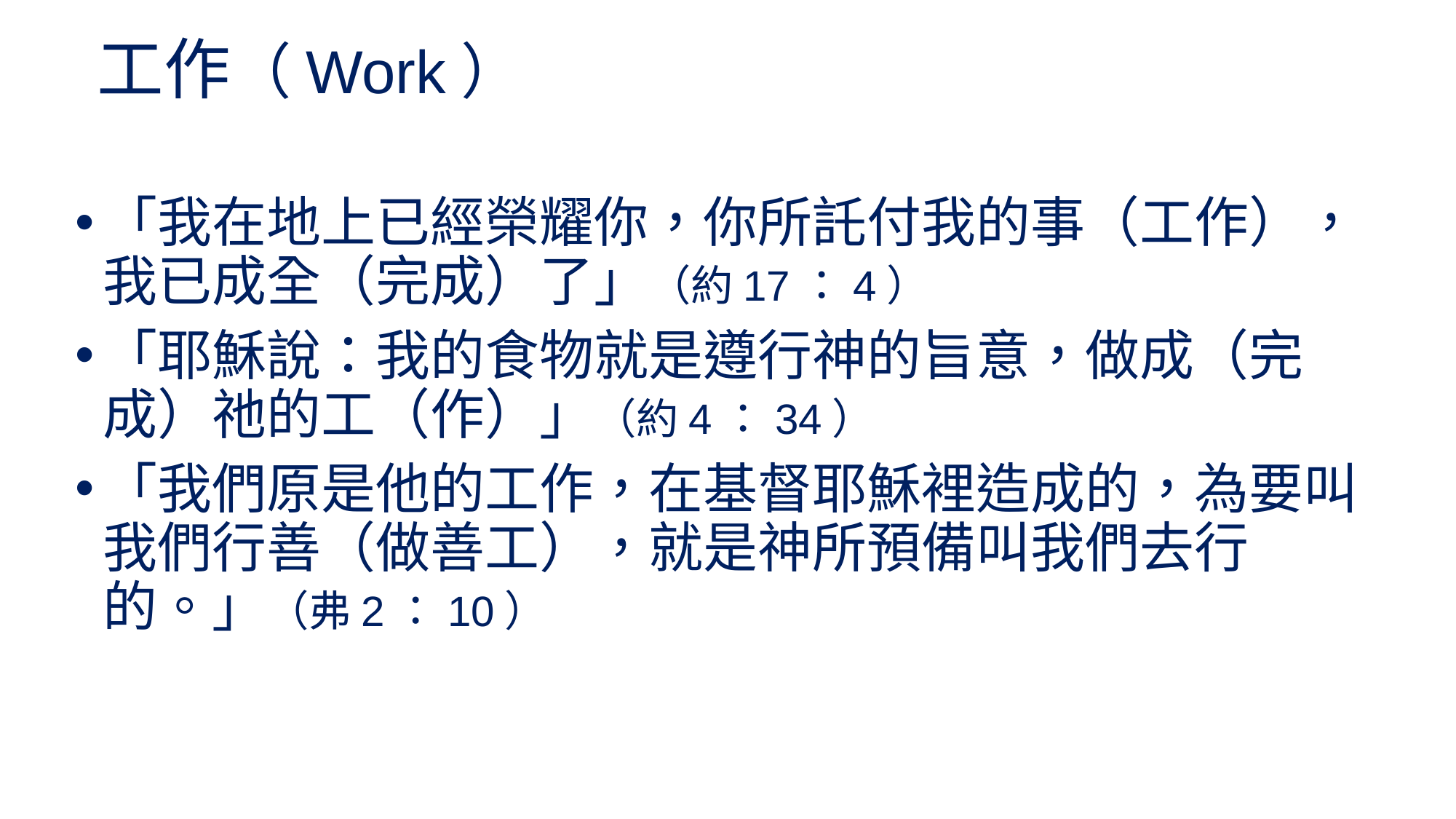

# 工作（Work）
「我在地上已經榮耀你，你所託付我的事（工作），我已成全（完成）了」（約17：4）
「耶穌說：我的食物就是遵行神的旨意，做成（完成）祂的工（作）」（約4：34）
「我們原是他的工作，在基督耶穌裡造成的，為要叫我們行善（做善工），就是神所預備叫我們去行的。」（弗2：10）